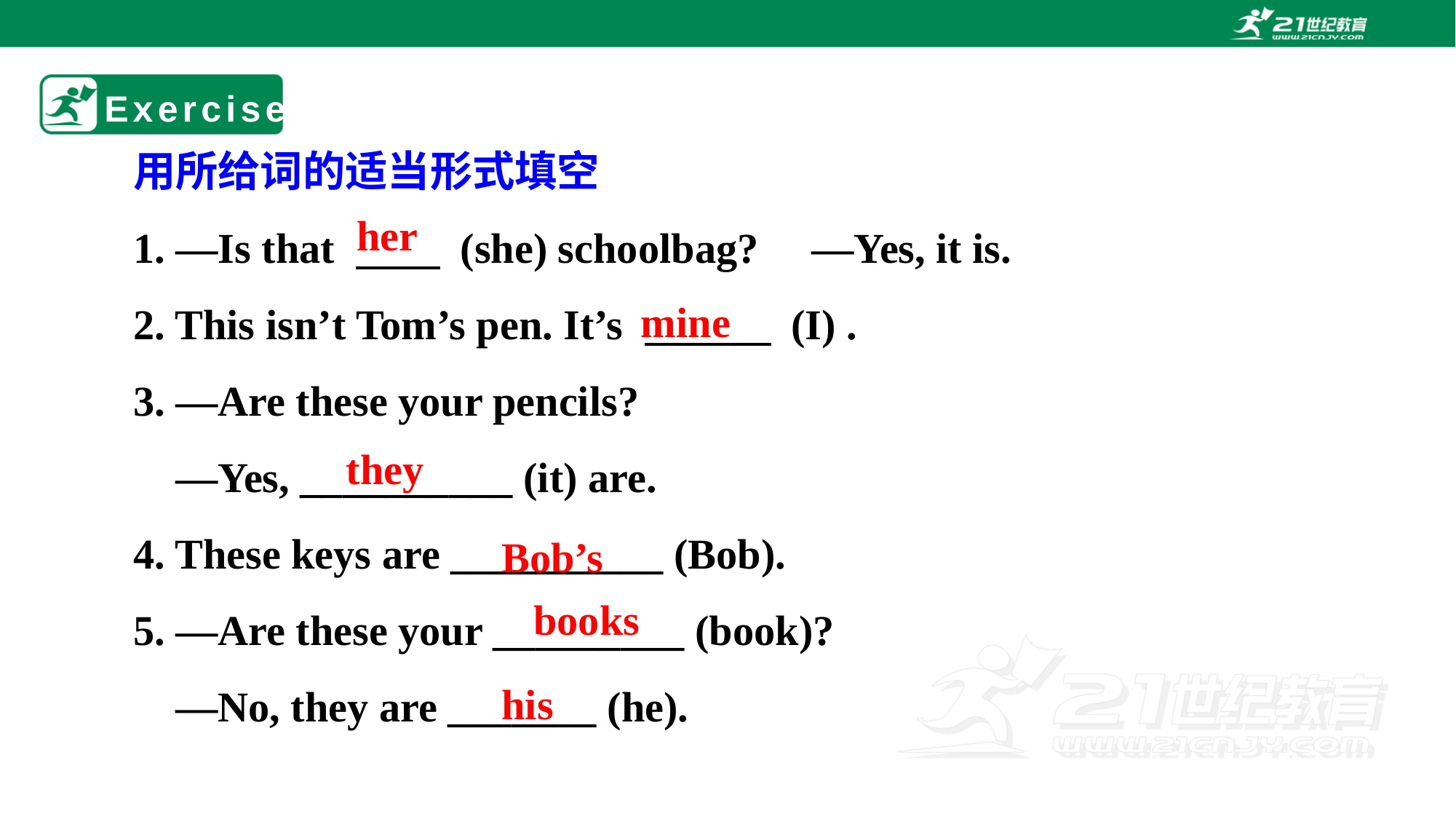

# Exercise
用所给词的适当形式填空
1. —Is that 　　 (she) schoolbag?     —Yes, it is.
2. This isn’t Tom’s pen. It’s 　　　 (I) .
3. —Are these your pencils?
    —Yes, __________ (it) are.
4. These keys are __________ (Bob).
5. —Are these your _________ (book)?
    —No, they are _______ (he).
 her
mine
they
Bob’s
books
his